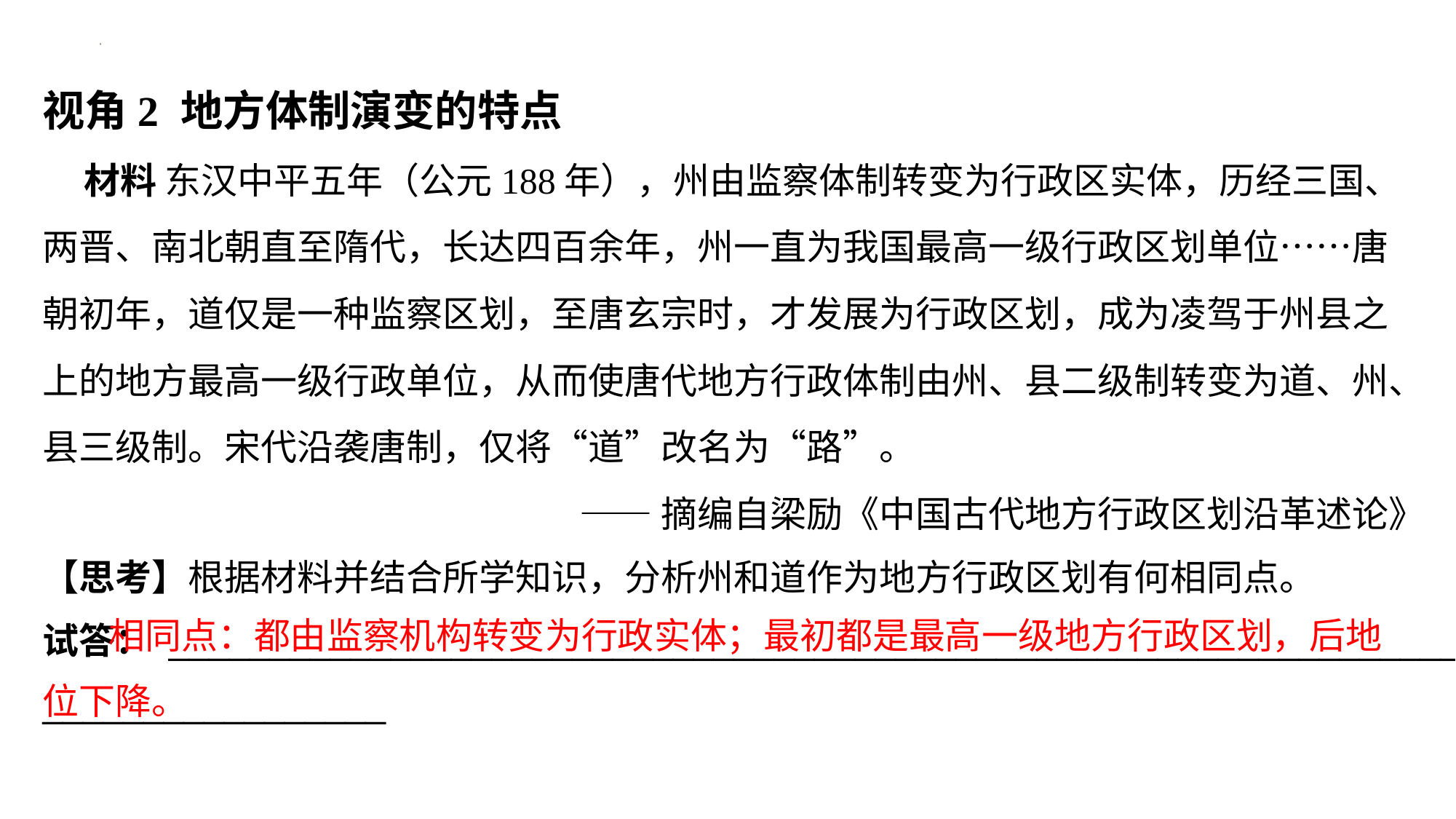

视角2 地方体制演变的特点
    材料 东汉中平五年（公元188年），州由监察体制转变为行政区实体，历经三国、
两晋、南北朝直至隋代，长达四百余年，州一直为我国最高一级行政区划单位……唐
朝初年，道仅是一种监察区划，至唐玄宗时，才发展为行政区划，成为凌驾于州县之
上的地方最高一级行政单位，从而使唐代地方行政体制由州、县二级制转变为道、州、
县三级制。宋代沿袭唐制，仅将“道”改名为“路”。
——摘编自梁励《中国古代地方行政区划沿革述论》
【思考】根据材料并结合所学知识，分析州和道作为地方行政区划有何相同点。
       相同点：都由监察机构转变为行政实体；最初都是最高一级地方行政区划，后地位下降。
试答： ____________________________________________________________________
_________________